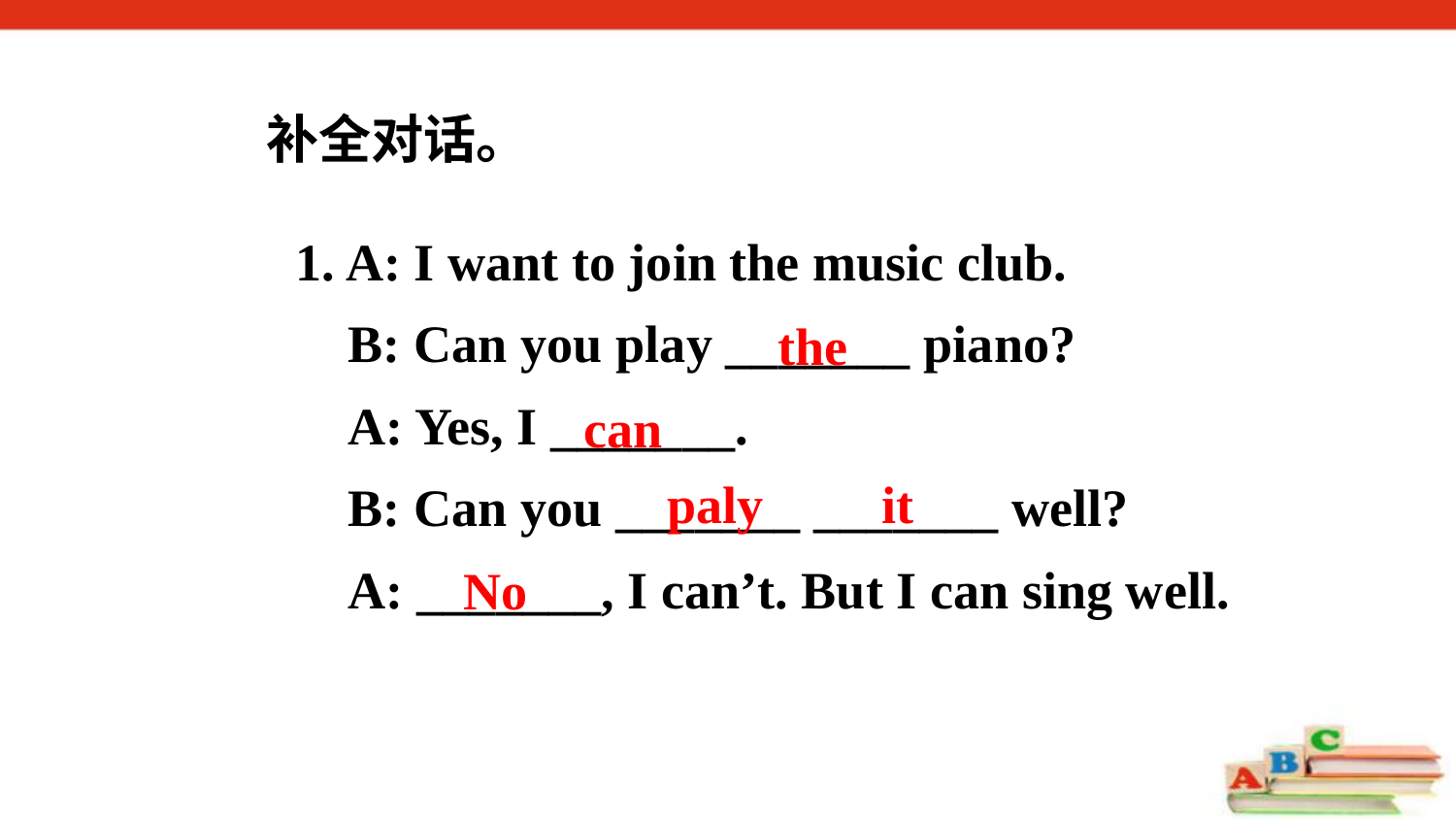

补全对话。
1. A: I want to join the music club.
    B: Can you play _______ piano?
    A: Yes, I _______.
    B: Can you _______ _______ well?
    A: _______, I can’t. But I can sing well.
the
can
paly         it
No